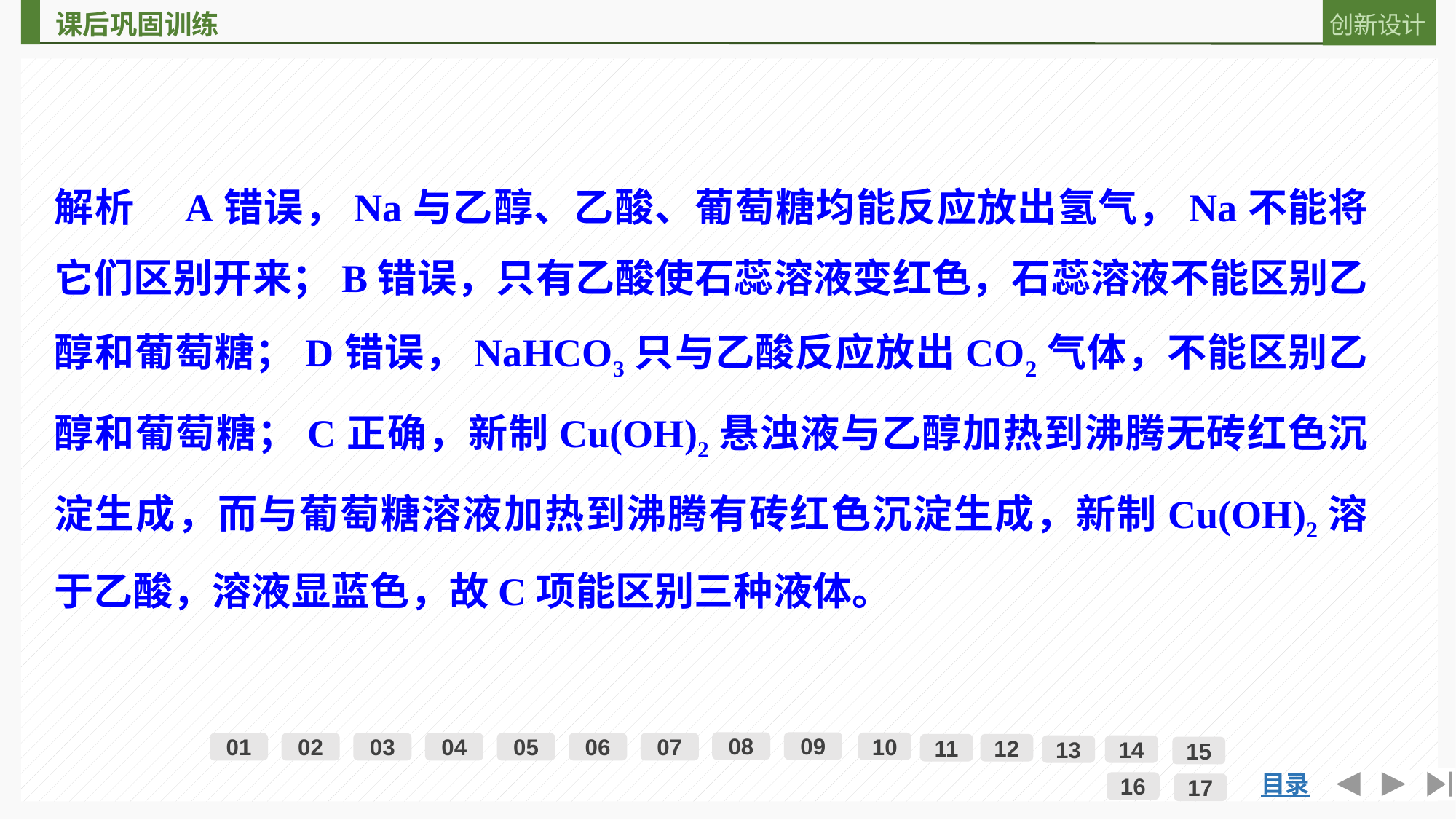

解析　A错误，Na与乙醇、乙酸、葡萄糖均能反应放出氢气，Na不能将它们区别开来；B错误，只有乙酸使石蕊溶液变红色，石蕊溶液不能区别乙醇和葡萄糖；D错误，NaHCO3只与乙酸反应放出CO2气体，不能区别乙醇和葡萄糖；C正确，新制Cu(OH)2悬浊液与乙醇加热到沸腾无砖红色沉淀生成，而与葡萄糖溶液加热到沸腾有砖红色沉淀生成，新制Cu(OH)2溶于乙酸，溶液显蓝色，故C项能区别三种液体。